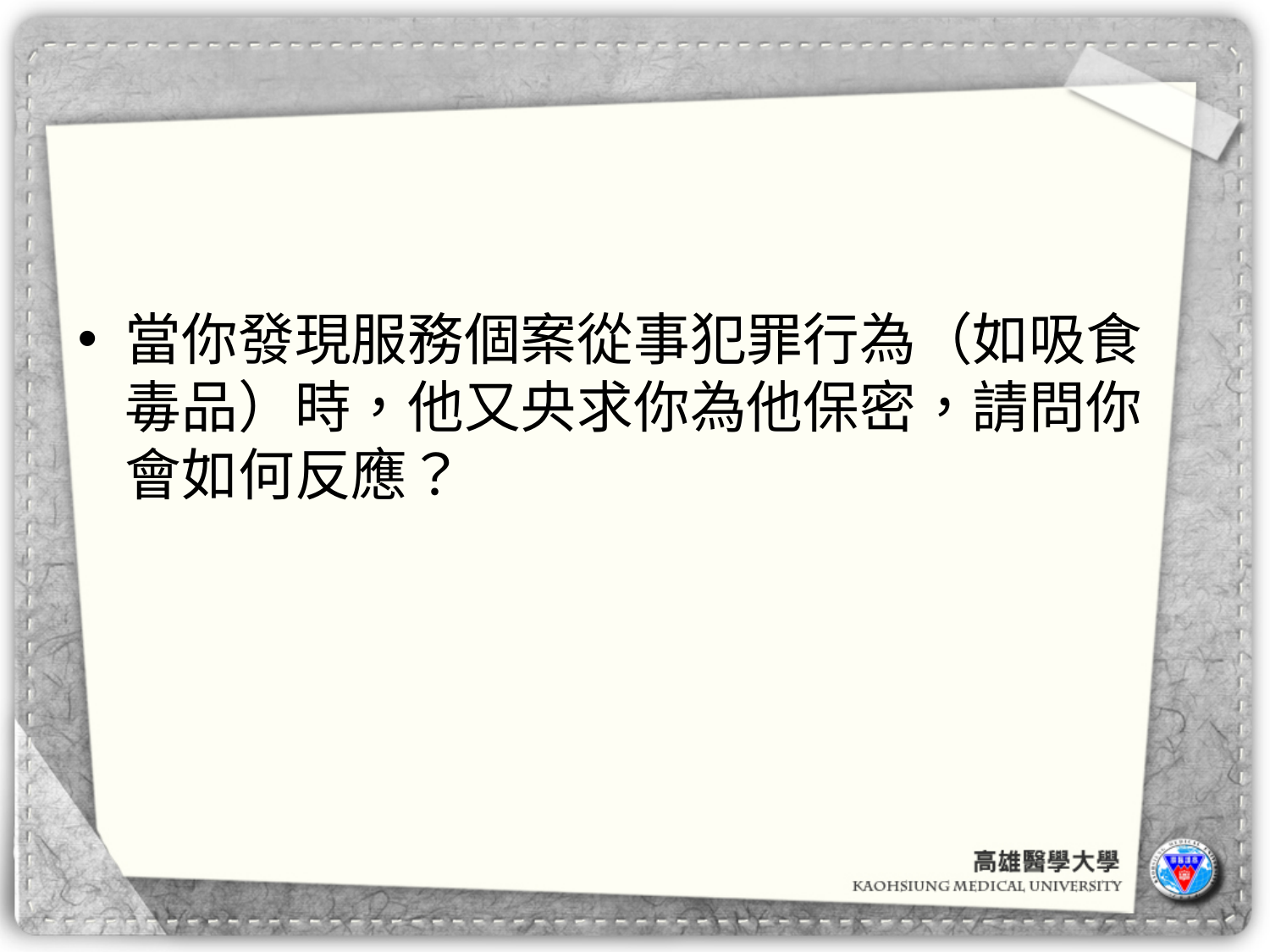

#
當你發現服務個案從事犯罪行為（如吸食毒品）時，他又央求你為他保密，請問你會如何反應？